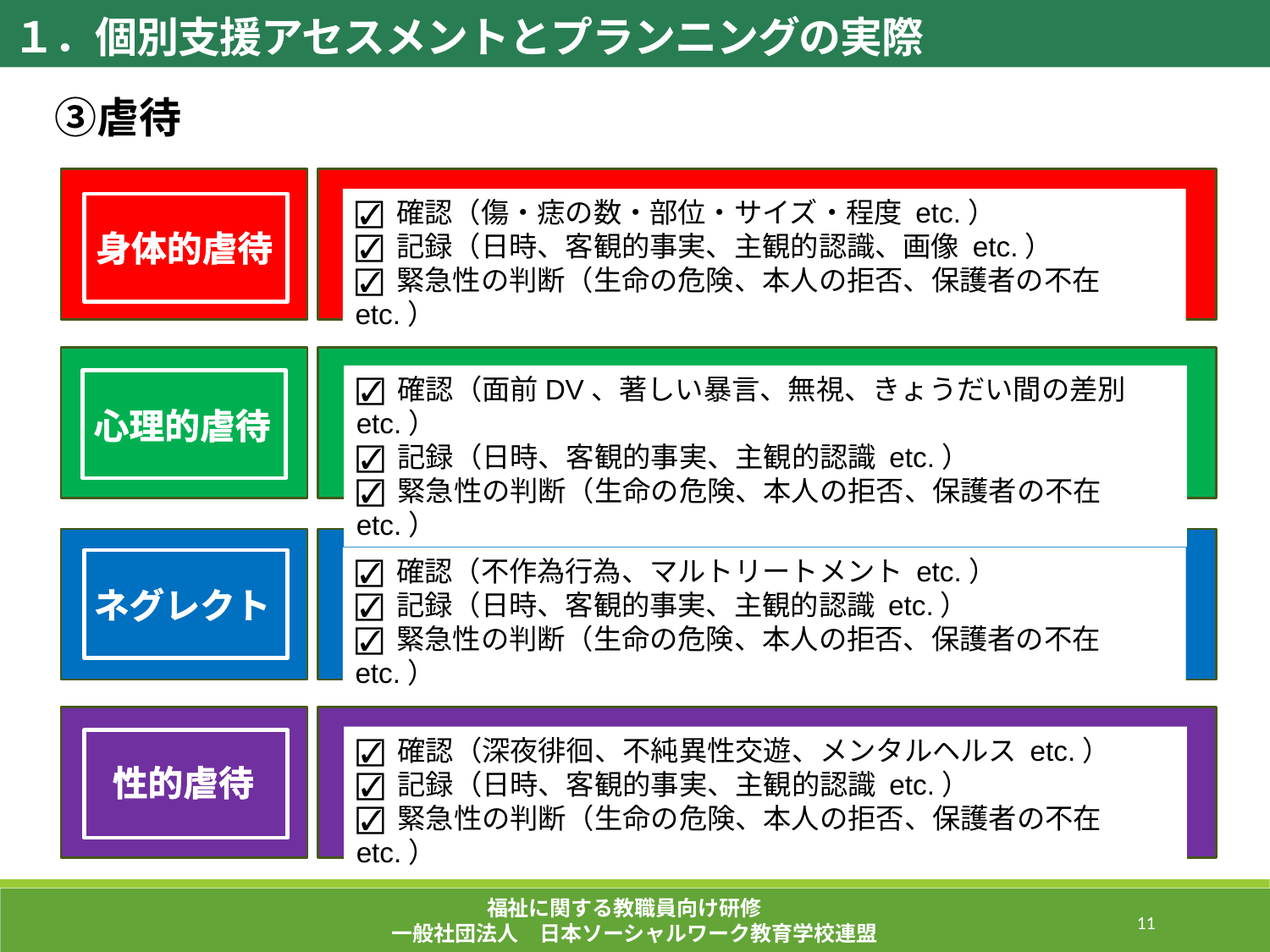

１．個別支援アセスメントとプランニングの実際

　③虐待

☑ 確認（傷・痣の数・部位・サイズ・程度 etc.）
☑ 記録（日時、客観的事実、主観的認識、画像 etc.）
☑ 緊急性の判断（生命の危険、本人の拒否、保護者の不在 etc.）

身体的虐待

☑ 確認（面前DV、著しい暴言、無視、きょうだい間の差別 etc.）
☑ 記録（日時、客観的事実、主観的認識 etc.）
☑ 緊急性の判断（生命の危険、本人の拒否、保護者の不在 etc.）

心理的虐待

☑ 確認（不作為行為、マルトリートメント etc.）
☑ 記録（日時、客観的事実、主観的認識 etc.）
☑ 緊急性の判断（生命の危険、本人の拒否、保護者の不在 etc.）

ネグレクト

☑ 確認（深夜徘徊、不純異性交遊、メンタルヘルス etc.）
☑ 記録（日時、客観的事実、主観的認識 etc.）
☑ 緊急性の判断（生命の危険、本人の拒否、保護者の不在 etc.）

性的虐待
福祉に関する教職員向け研修
一般社団法人　日本ソーシャルワーク教育学校連盟
11